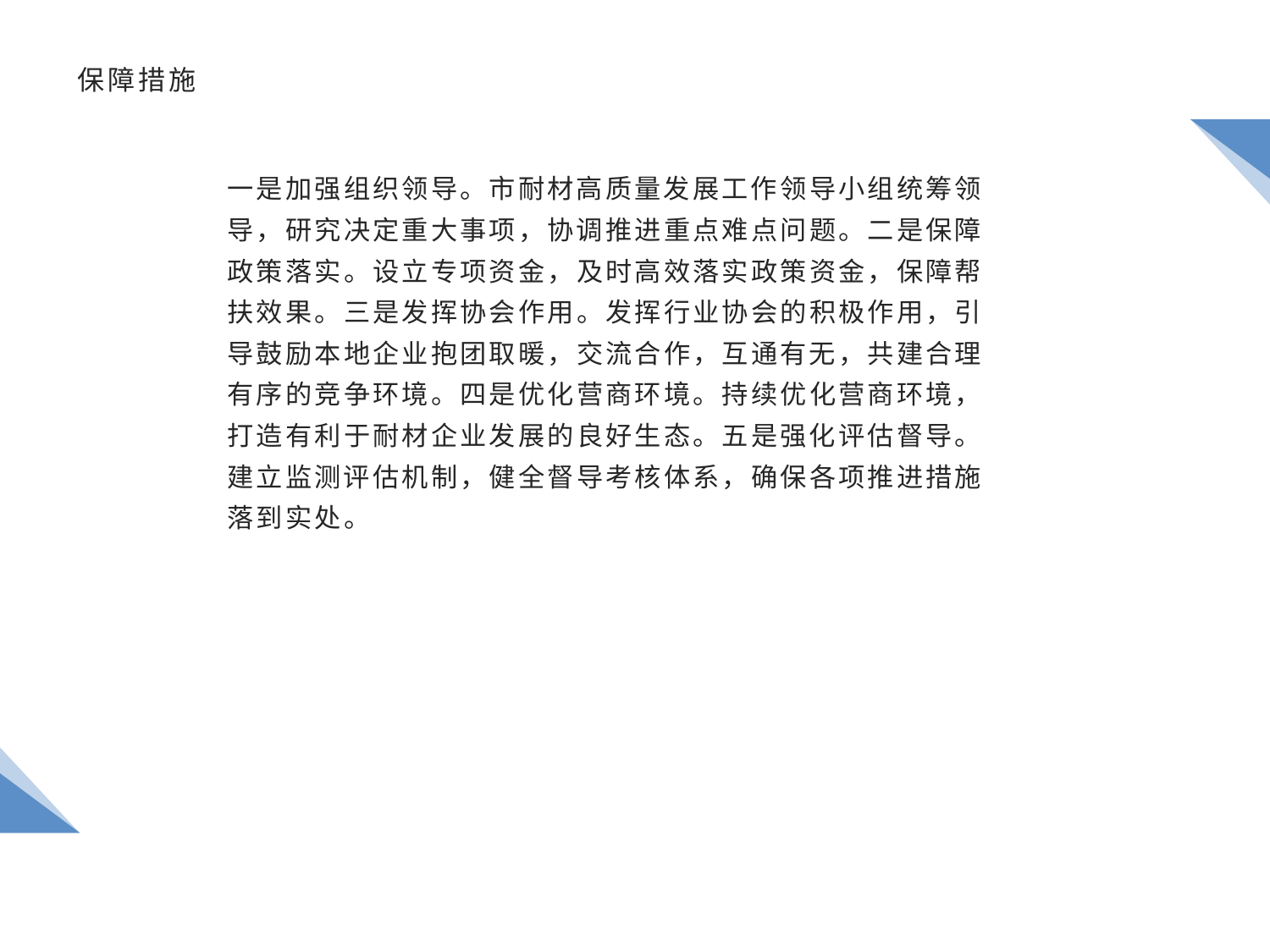

# 保障措施

一是加强组织领导。市耐材高质量发展工作领导小组统筹领导，研究决定重大事项，协调推进重点难点问题。二是保障政策落实。设立专项资金，及时高效落实政策资金，保障帮扶效果。三是发挥协会作用。发挥行业协会的积极作用，引导鼓励本地企业抱团取暖，交流合作，互通有无，共建合理有序的竞争环境。四是优化营商环境。持续优化营商环境，打造有利于耐材企业发展的良好生态。五是强化评估督导。建立监测评估机制，健全督导考核体系，确保各项推进措施落到实处。